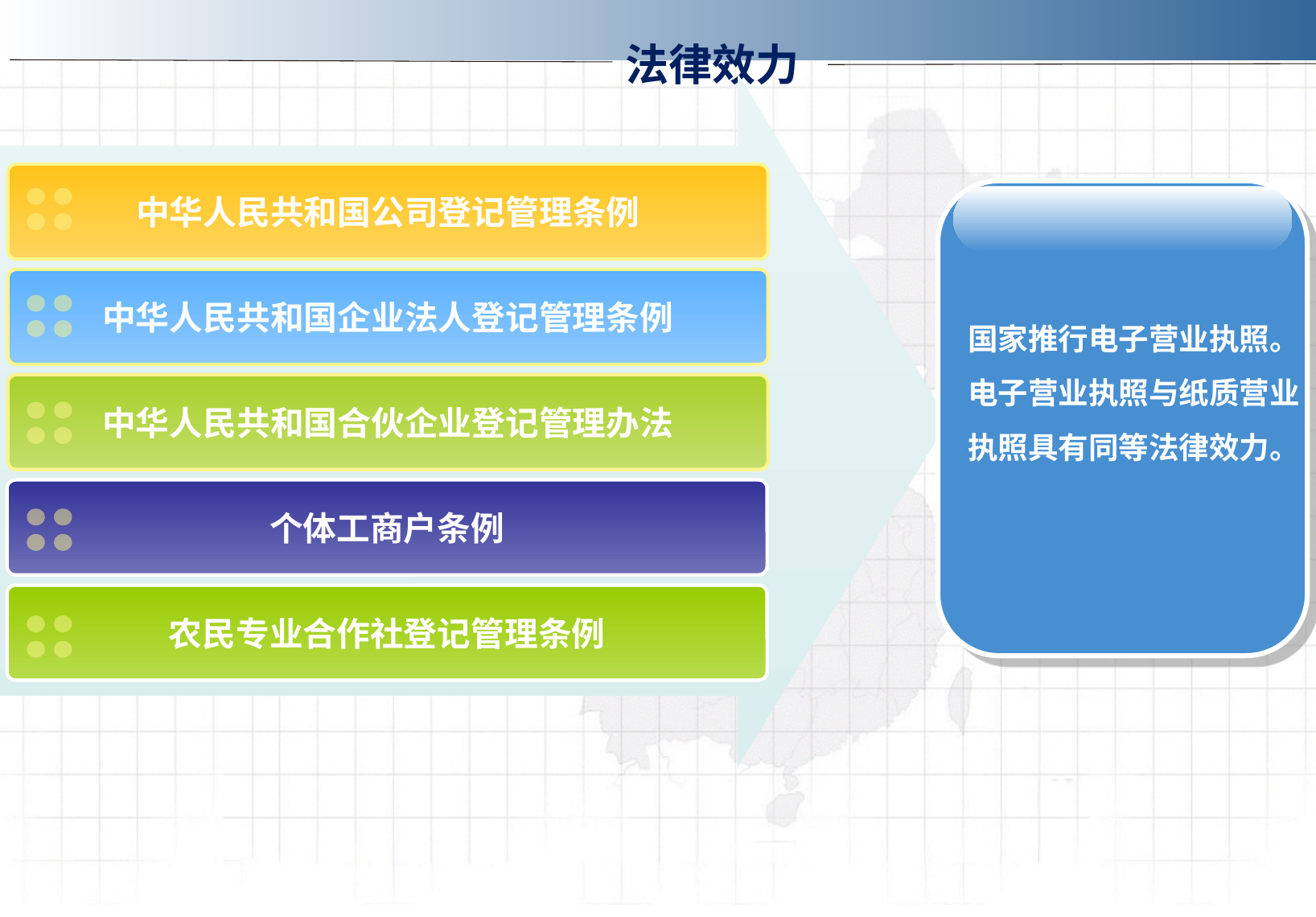

法律效力

中华人民共和国公司登记管理条例
国家推行电子营业执照。
电子营业执照与纸质营业
执照具有同等法律效力。

中华人民共和国企业法人登记管理条例

中华人民共和国合伙企业登记管理办法

个体工商户条例

农民专业合作社登记管理条例